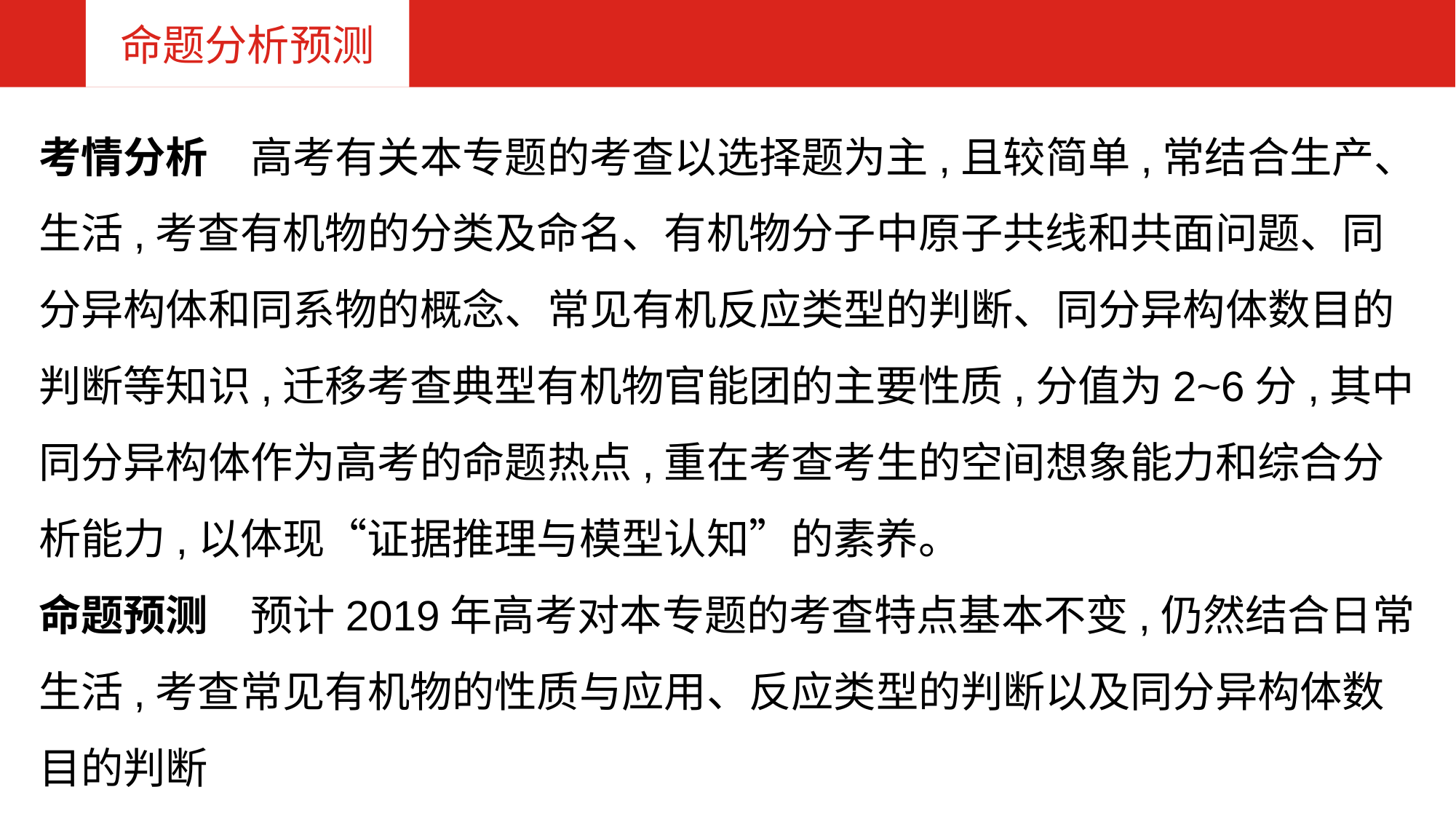

命题分析预测
考情分析　高考有关本专题的考查以选择题为主,且较简单,常结合生产、生活,考查有机物的分类及命名、有机物分子中原子共线和共面问题、同分异构体和同系物的概念、常见有机反应类型的判断、同分异构体数目的判断等知识,迁移考查典型有机物官能团的主要性质,分值为2~6分,其中同分异构体作为高考的命题热点,重在考查考生的空间想象能力和综合分析能力,以体现“证据推理与模型认知”的素养。
命题预测　预计2019年高考对本专题的考查特点基本不变,仍然结合日常生活,考查常见有机物的性质与应用、反应类型的判断以及同分异构体数目的判断